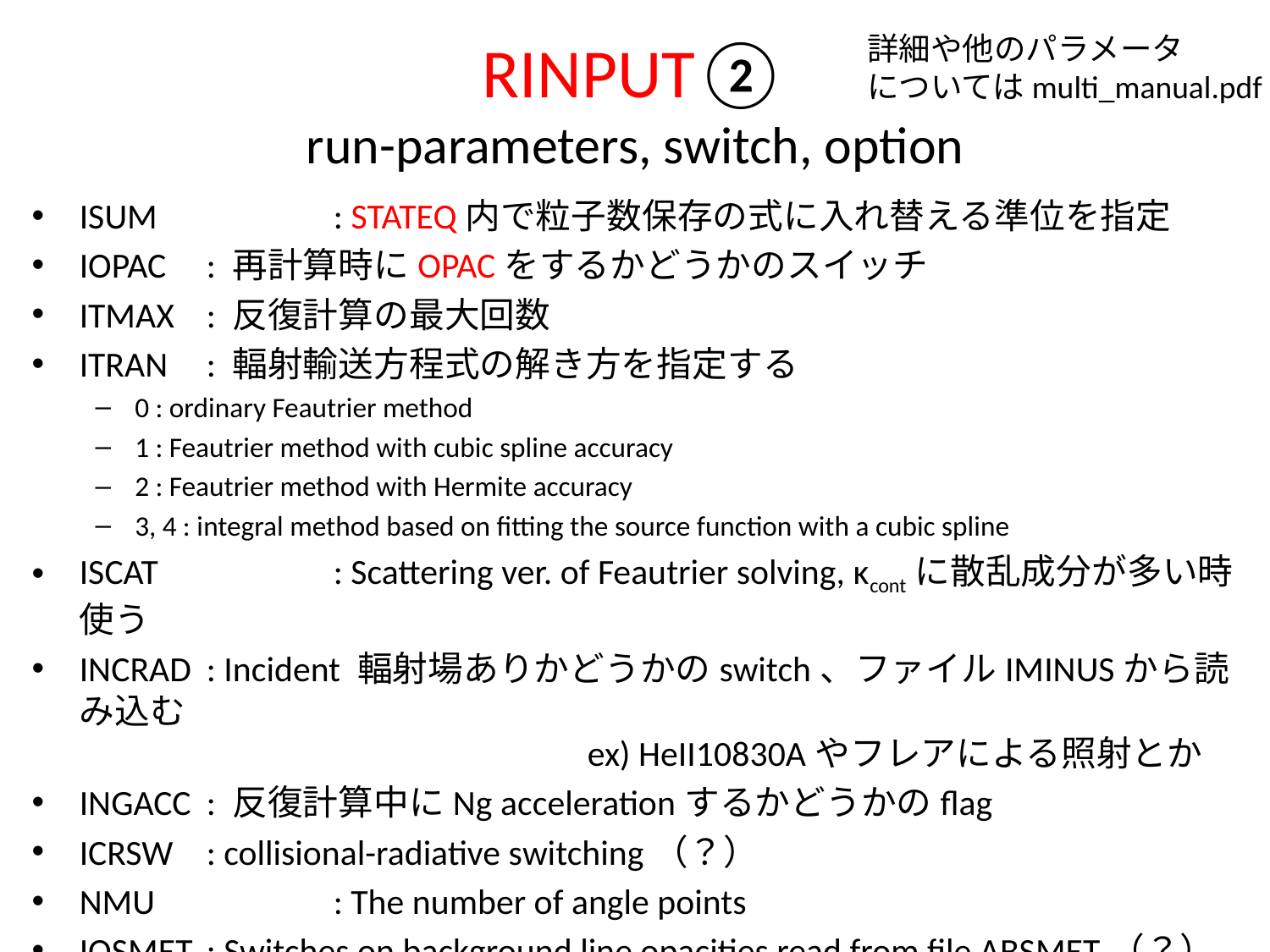

# RINPUT② run-parameters, switch, option
詳細や他のパラメータ
についてはmulti_manual.pdf
ISUM		: STATEQ内で粒子数保存の式に入れ替える準位を指定
IOPAC	: 再計算時にOPACをするかどうかのスイッチ
ITMAX 	: 反復計算の最大回数
ITRAN	: 輻射輸送方程式の解き方を指定する
0 : ordinary Feautrier method
1 : Feautrier method with cubic spline accuracy
2 : Feautrier method with Hermite accuracy
3, 4 : integral method based on fitting the source function with a cubic spline
ISCAT		: Scattering ver. of Feautrier solving, κcontに散乱成分が多い時使う
INCRAD	: Incident 輻射場ありかどうかのswitch、ファイルIMINUSから読み込む
				ex) HeII10830Aやフレアによる照射とか
INGACC 	: 反復計算中にNg accelerationするかどうかのflag
ICRSW	: collisional-radiative switching（？）
NMU		: The number of angle points
IOSMET	: Switches on background line opacities read from file ABSMET（？）
EOSMET	: approximate fraction of line opacity due to ionized species